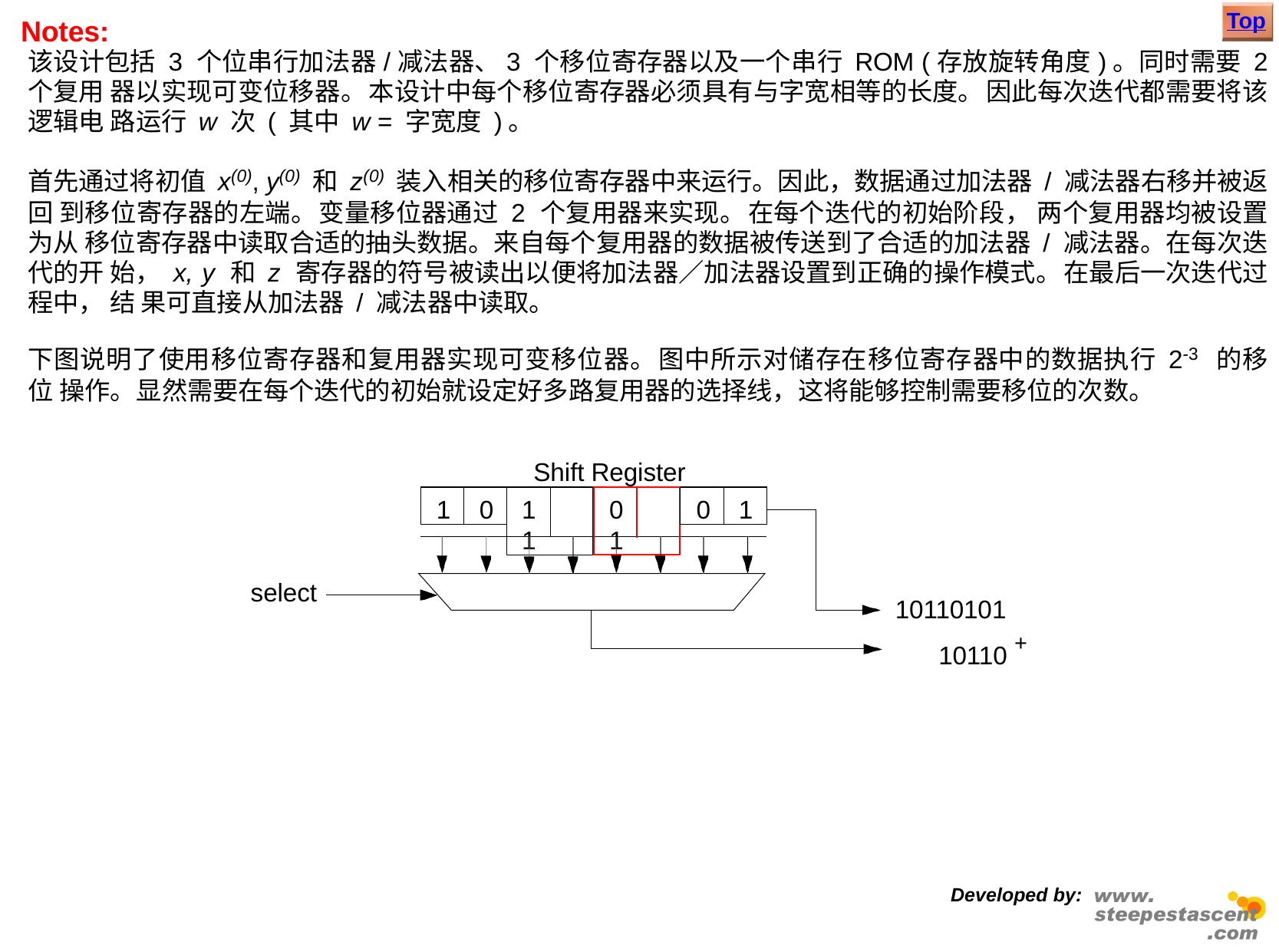

Top
Notes:
该设计包括 3 个位串行加法器/减法器、3 个移位寄存器以及一个串行 ROM (存放旋转角度)。同时需要 2 个复用 器以实现可变位移器。本设计中每个移位寄存器必须具有与字宽相等的长度。因此每次迭代都需要将该逻辑电 路运行 w 次 ( 其中 w = 字宽度 )。
首先通过将初值 x(0), y(0) 和 z(0) 装入相关的移位寄存器中来运行。因此，数据通过加法器 / 减法器右移并被返回 到移位寄存器的左端。变量移位器通过 2 个复用器来实现。在每个迭代的初始阶段， 两个复用器均被设置为从 移位寄存器中读取合适的抽头数据。来自每个复用器的数据被传送到了合适的加法器 / 减法器。在每次迭代的开 始， x, y 和 z 寄存器的符号被读出以便将加法器／加法器设置到正确的操作模式。在最后一次迭代过程中， 结 果可直接从加法器 / 减法器中读取。
下图说明了使用移位寄存器和复用器实现可变移位器。图中所示对储存在移位寄存器中的数据执行 2-3 的移位 操作。显然需要在每个迭代的初始就设定好多路复用器的选择线，这将能够控制需要移位的次数。

Shift Register

1
0
1	1
0	1
0
1

select

10110101

10110 +

Developed by: